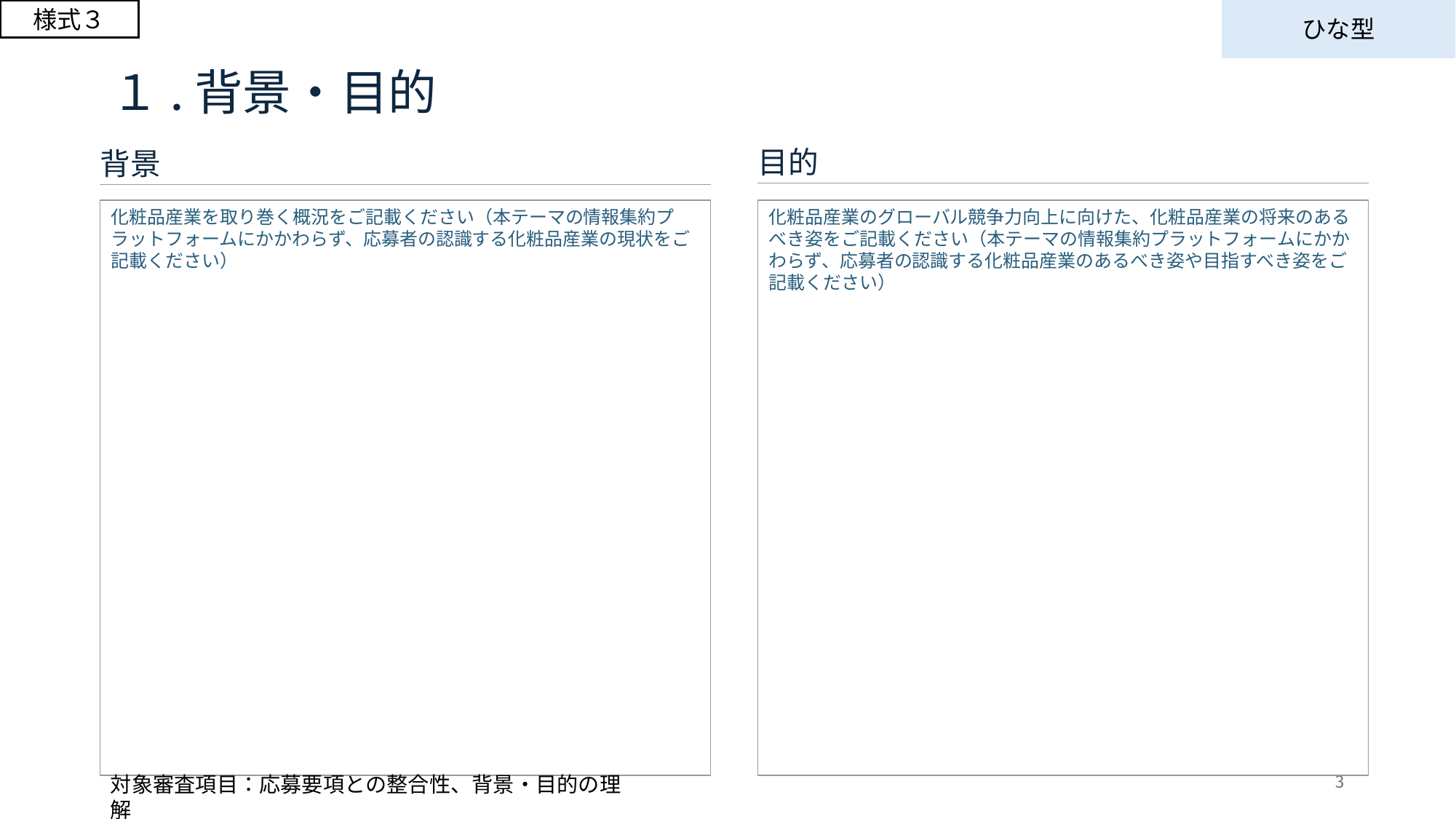

様式３
ひな型
１.背景・目的
目的
背景
化粧品産業を取り巻く概況をご記載ください（本テーマの情報集約プラットフォームにかかわらず、応募者の認識する化粧品産業の現状をご記載ください）
化粧品産業のグローバル競争力向上に向けた、化粧品産業の将来のあるべき姿をご記載ください（本テーマの情報集約プラットフォームにかかわらず、応募者の認識する化粧品産業のあるべき姿や目指すべき姿をご記載ください）
対象審査項目：応募要項との整合性、背景・目的の理解